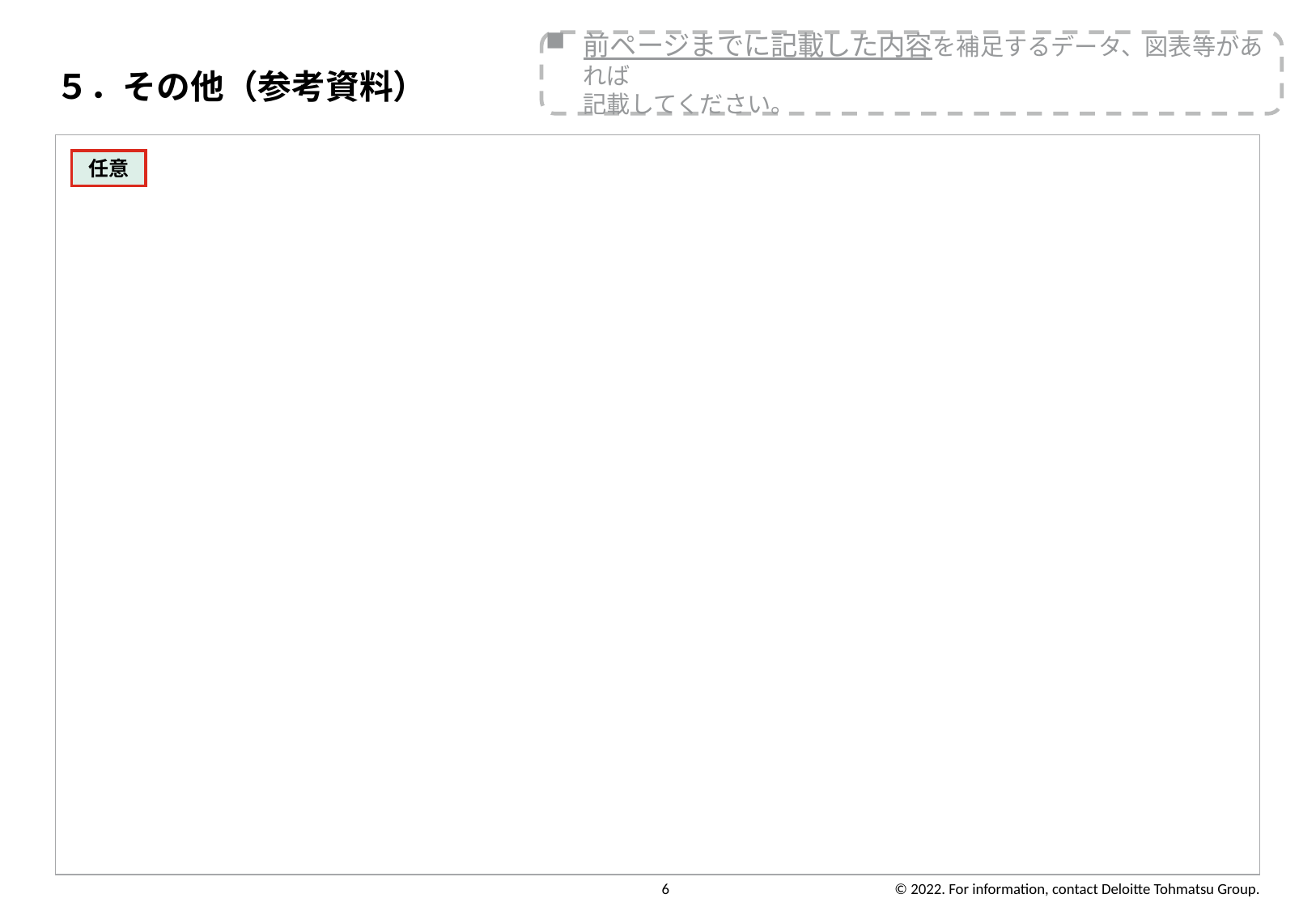

# ５．その他（参考資料）
前ページまでに記載した内容を補足するデータ、図表等があれば
記載してください。

任意
6